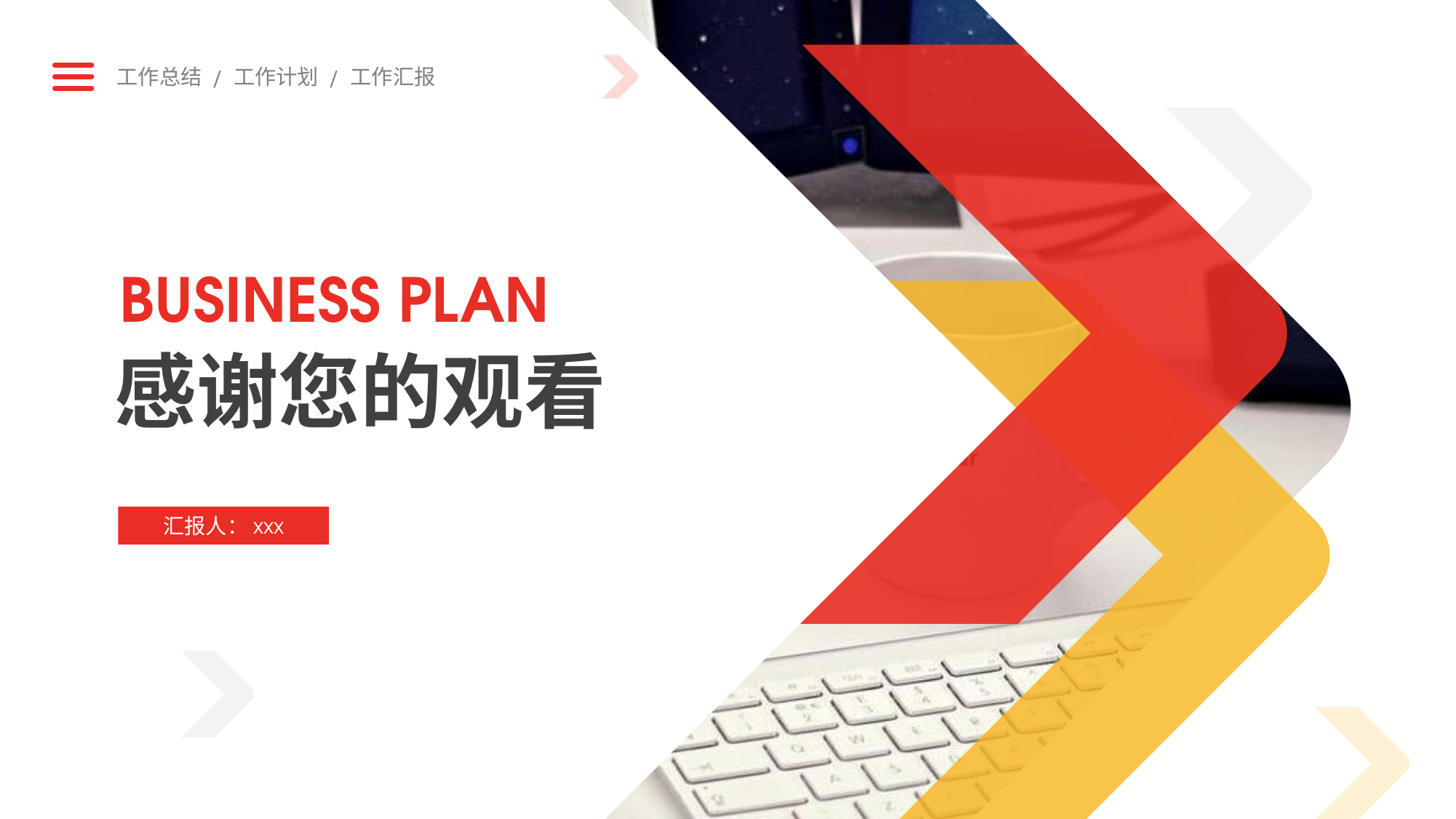

工作总结 / 工作计划 / 工作汇报

BUSINESS PLAN

感谢您的观看

汇报人：xxx